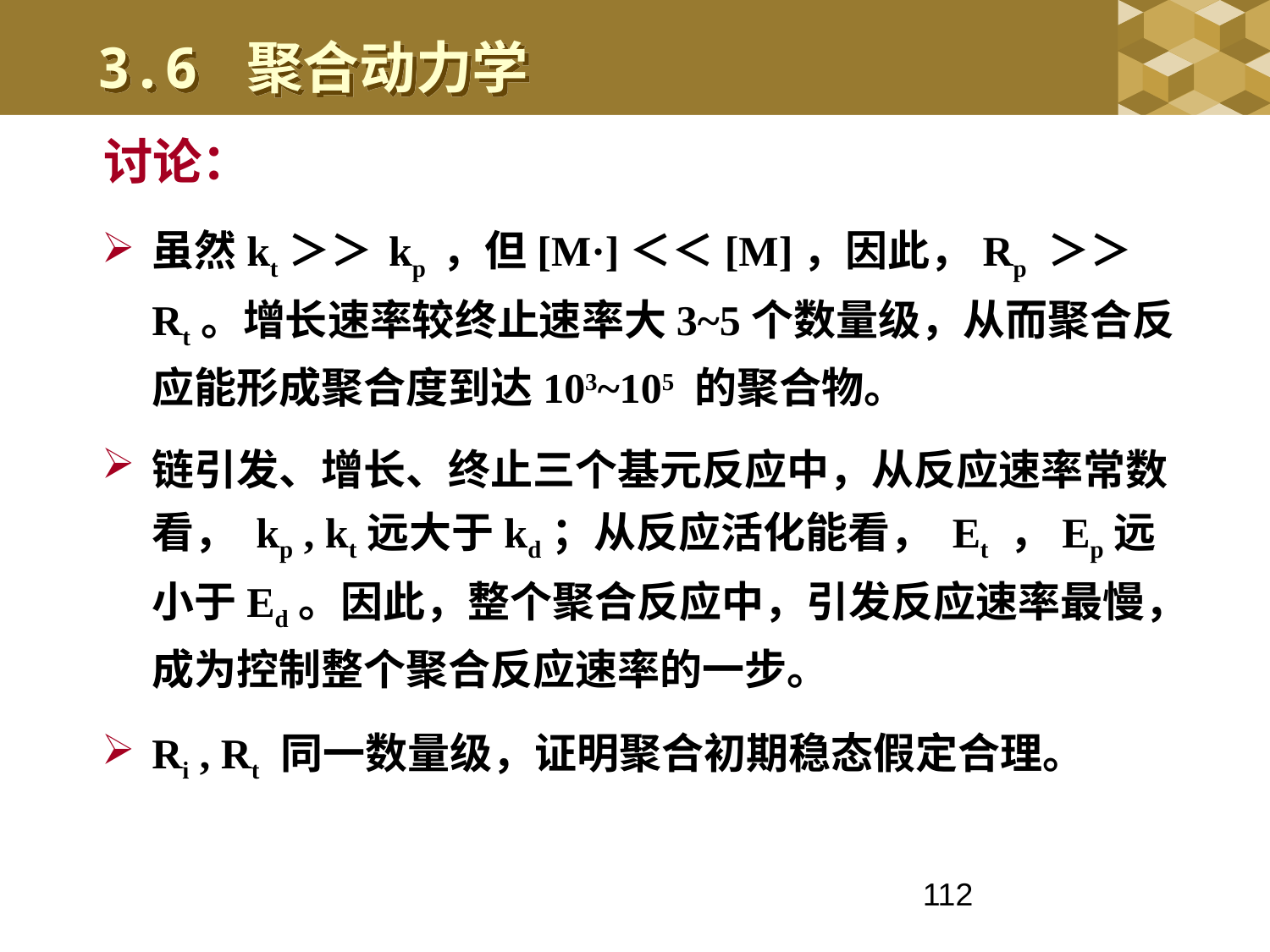

3.6 聚合动力学
讨论：
虽然kt＞＞ kp ，但[M·]＜＜[M]，因此，Rp ＞＞Rt。增长速率较终止速率大3~5个数量级，从而聚合反应能形成聚合度到达103~105 的聚合物。
链引发、增长、终止三个基元反应中，从反应速率常数看， kp , kt远大于kd；从反应活化能看， Et ，Ep远小于Ed。因此，整个聚合反应中，引发反应速率最慢，成为控制整个聚合反应速率的一步。
Ri , Rt 同一数量级，证明聚合初期稳态假定合理。

112